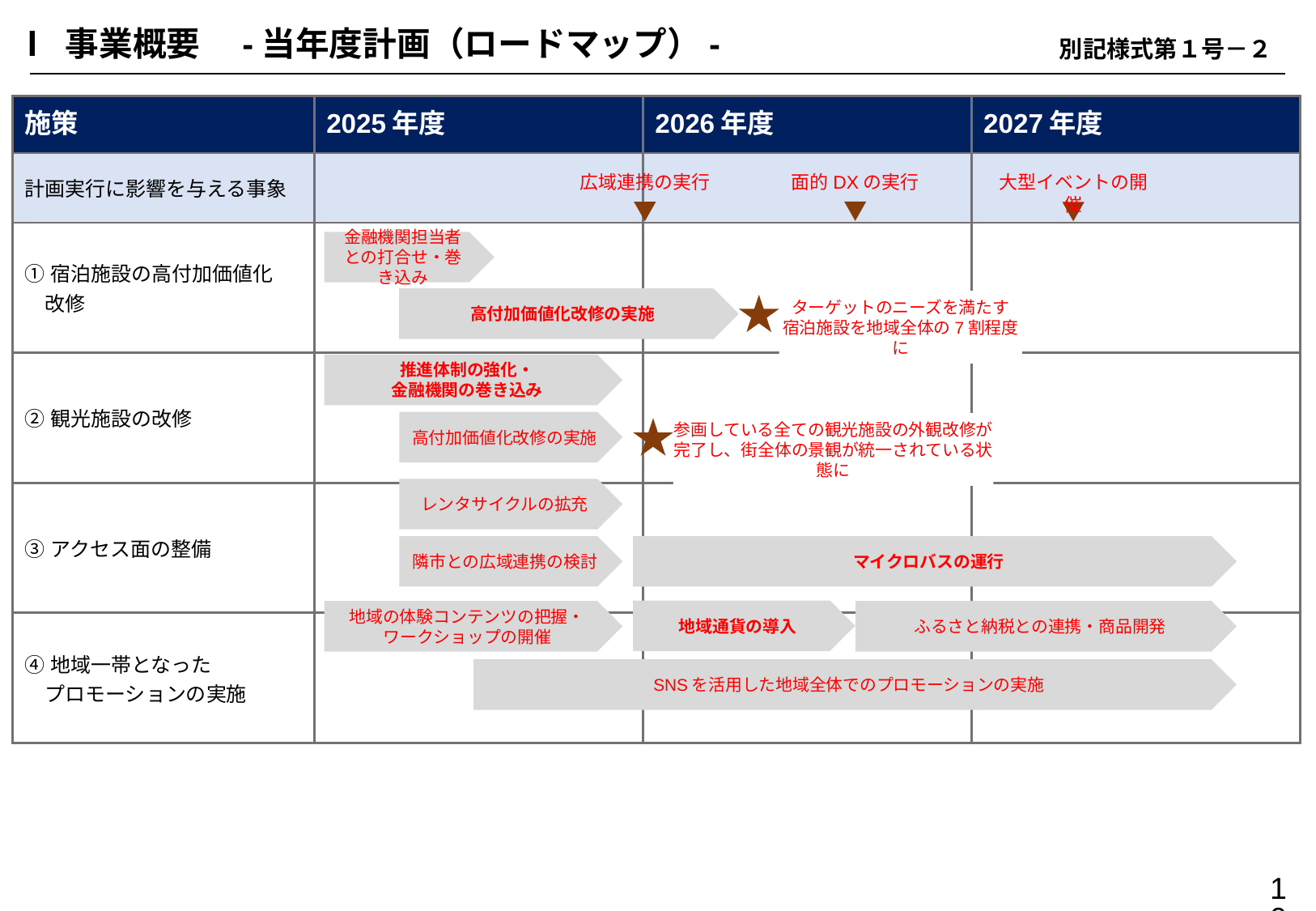

Ⅰ 事業概要　-当年度計画（ロードマップ）-
別記様式第１号－２
| 施策 | 2025年度 | 2026年度 | 2027年度 |
| --- | --- | --- | --- |
| 計画実行に影響を与える事象 |  |  |  |
| ①宿泊施設の高付加価値化 　改修 |  |  |  |
| ②観光施設の改修 |  |  |  |
| ③アクセス面の整備 |  |  |  |
| ④地域一帯となった 　プロモーションの実施 |  |  |  |
面的DXの実行
広域連携の実行
大型イベントの開催

金融機関担当者との打合せ・巻き込み
高付加価値化改修の実施
ターゲットのニーズを満たす
宿泊施設を地域全体の7割程度に

推進体制の強化・
金融機関の巻き込み
高付加価値化改修の実施
参画している全ての観光施設の外観改修が
完了し、街全体の景観が統一されている状態に

レンタサイクルの拡充
隣市との広域連携の検討
マイクロバスの運行
地域通貨の導入
ふるさと納税との連携・商品開発
地域の体験コンテンツの把握・
ワークショップの開催
SNSを活用した地域全体でのプロモーションの実施
10